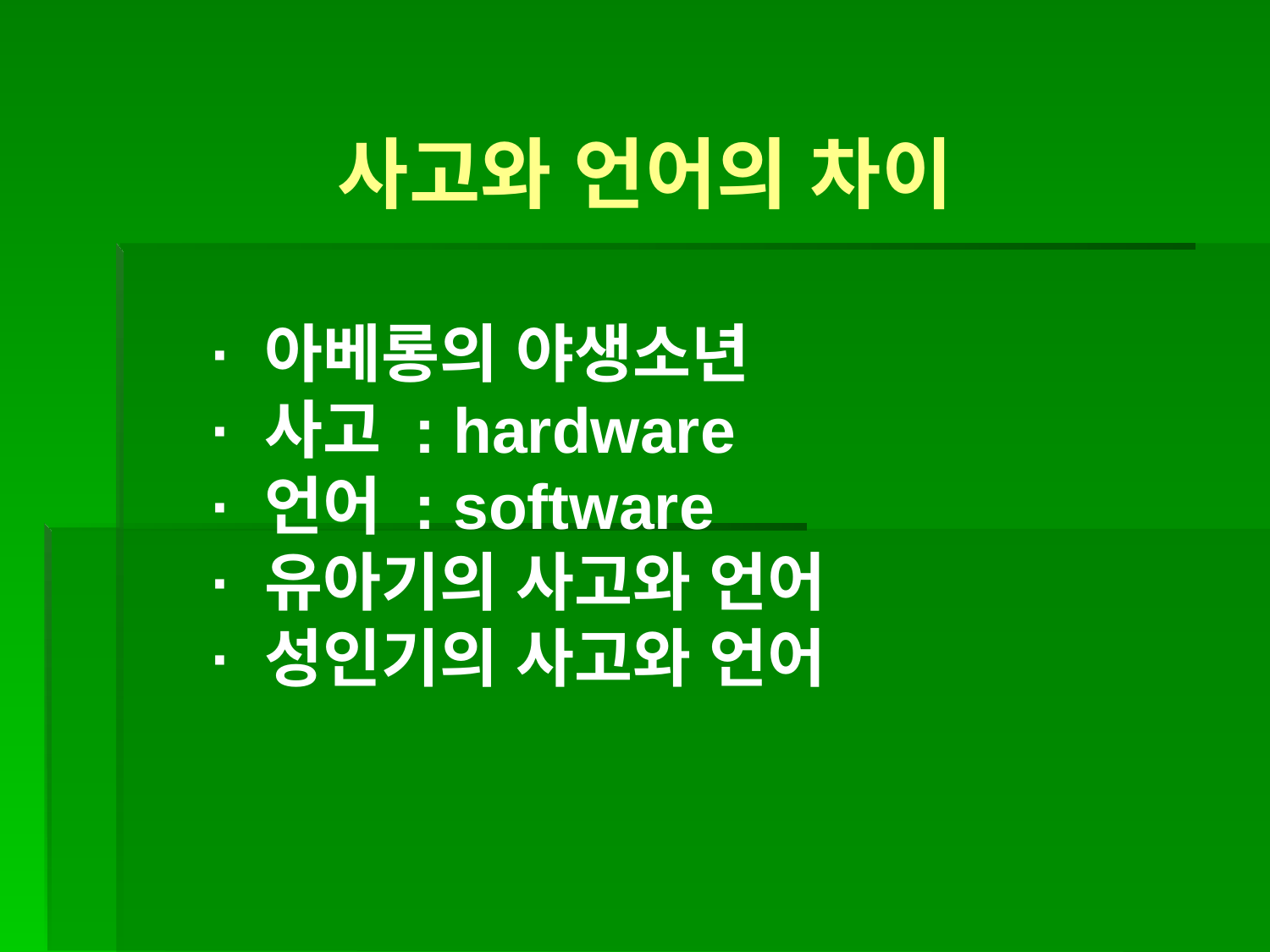

사고와 언어의 차이
· 아베롱의 야생소년
· 사고 : hardware
· 언어 : software
· 유아기의 사고와 언어
· 성인기의 사고와 언어